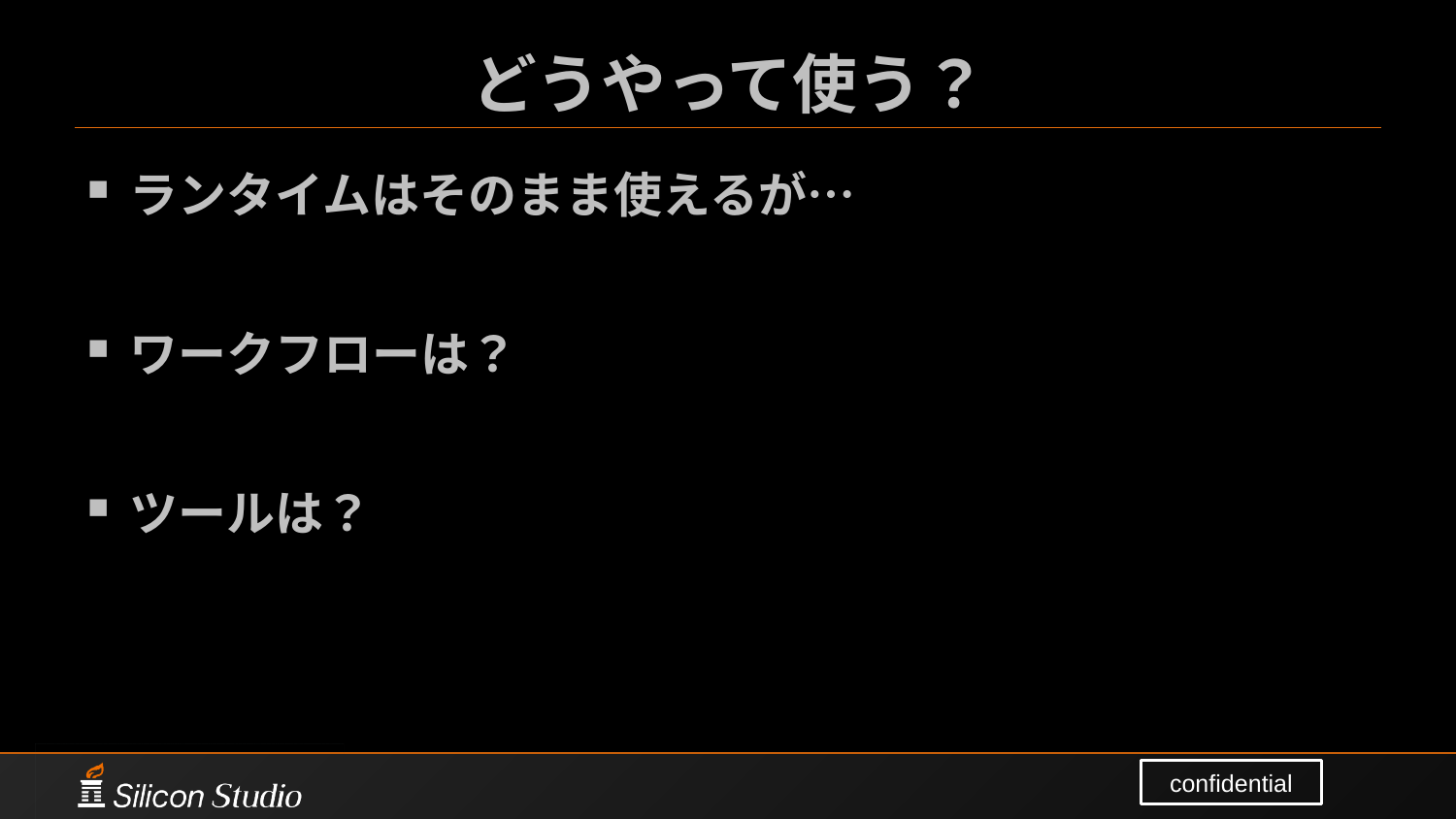

# どうやって使う？
ランタイムはそのまま使えるが…

ワークフローは？

ツールは？